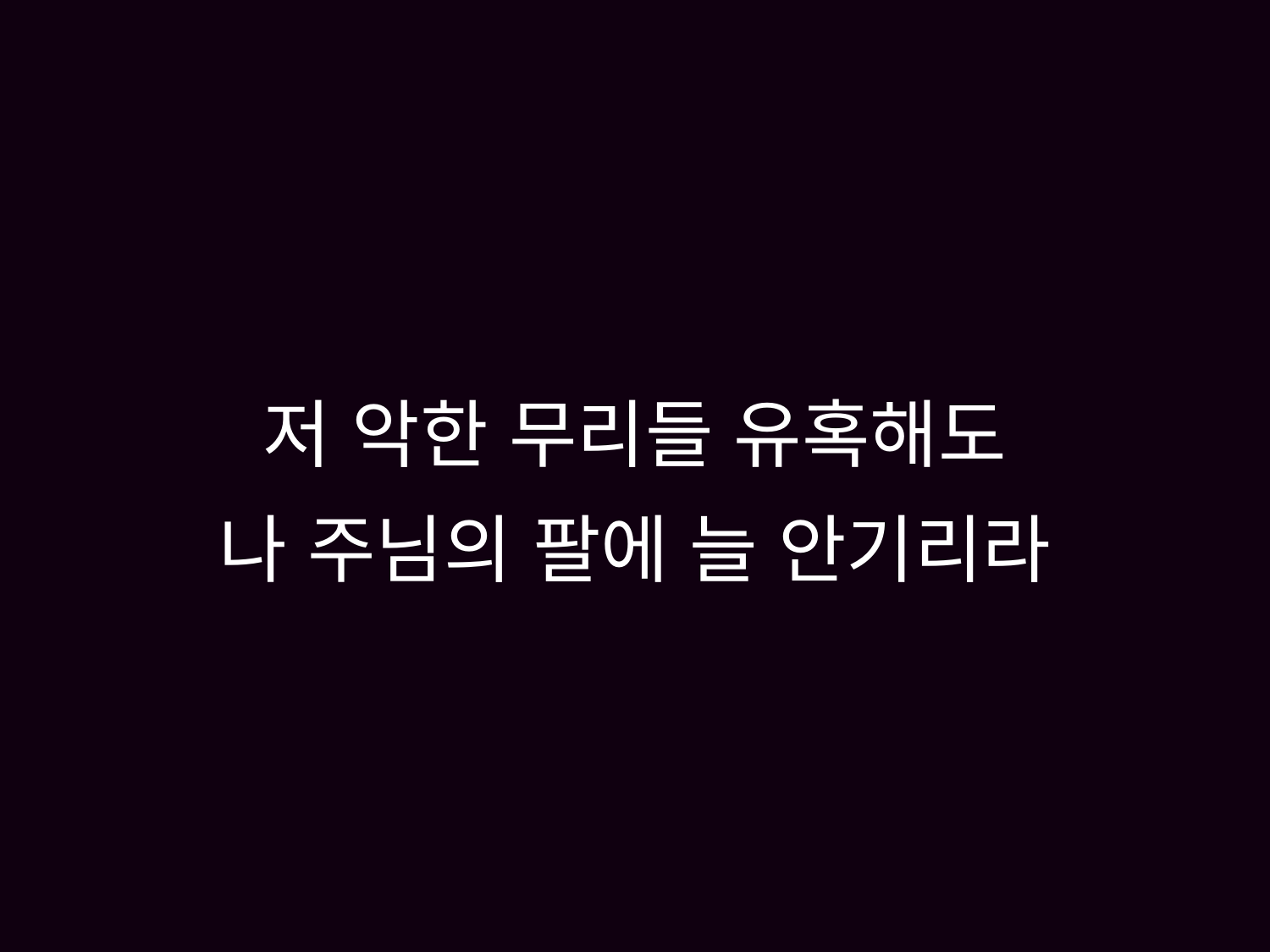

# 저 악한 무리들 유혹해도 나 주님의 팔에 늘 안기리라